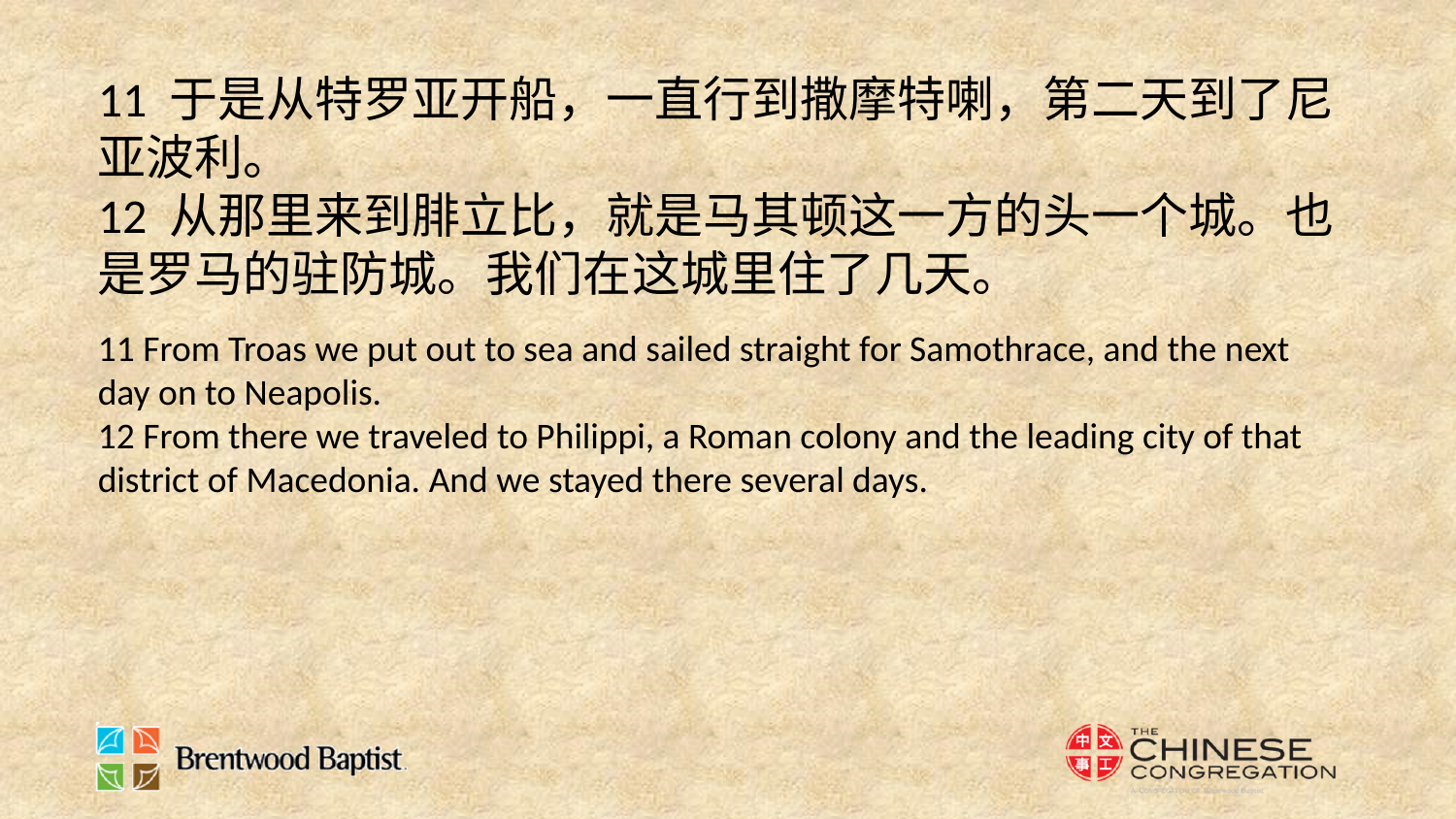

11 于是从特罗亚开船，一直行到撒摩特喇，第二天到了尼亚波利。
12 从那里来到腓立比，就是马其顿这一方的头一个城。也是罗马的驻防城。我们在这城里住了几天。

11 From Troas we put out to sea and sailed straight for Samothrace, and the next day on to Neapolis.
12 From there we traveled to Philippi, a Roman colony and the leading city of that district of Macedonia. And we stayed there several days.